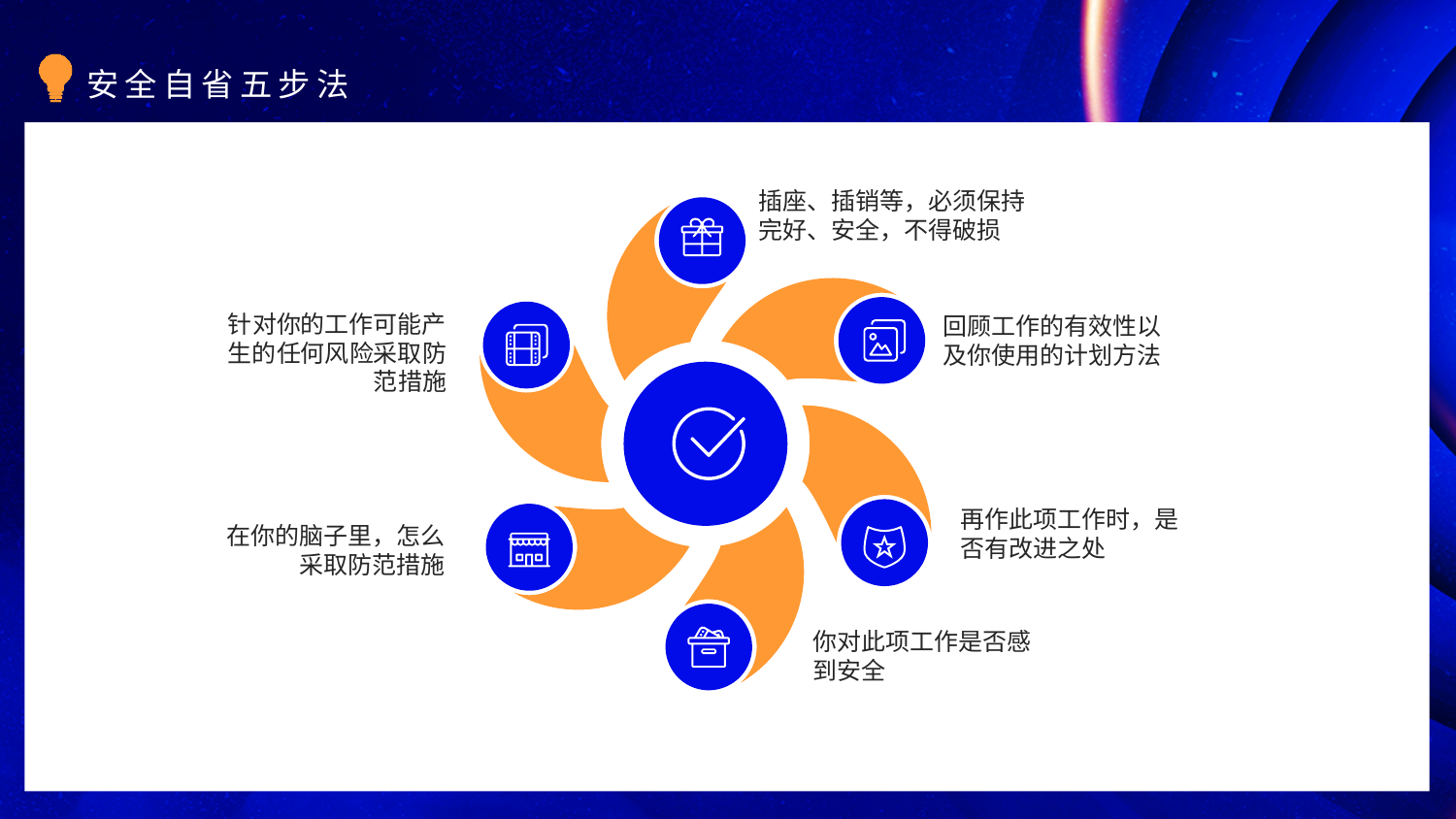

插座、插销等，必须保持完好、安全，不得破损

针对你的工作可能产生的任何风险采取防范措施
回顾工作的有效性以及你使用的计划方法
再作此项工作时，是否有改进之处
在你的脑子里，怎么采取防范措施
你对此项工作是否感到安全